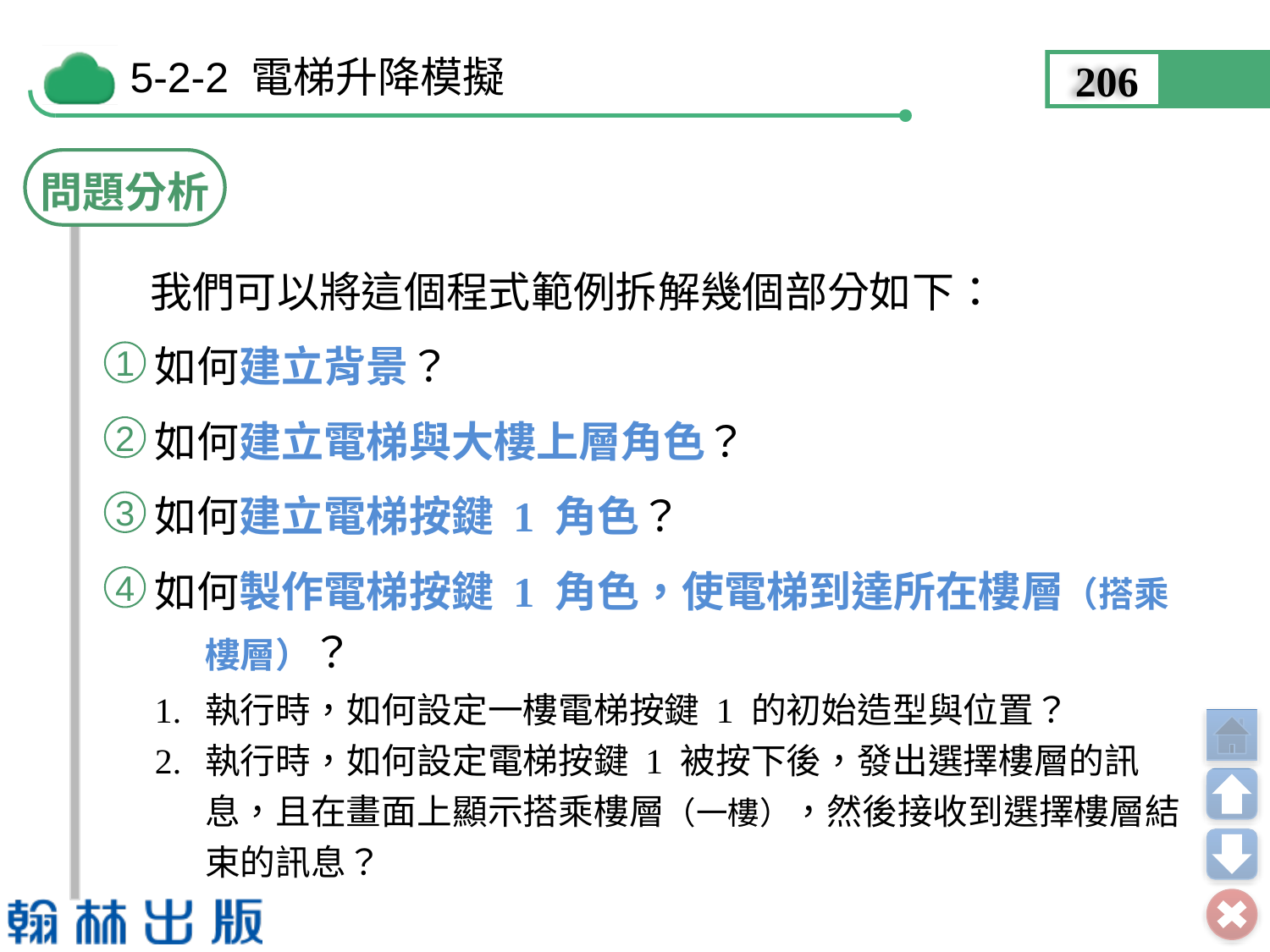

206
問題分析

我們可以將這個程式範例拆解幾個部分如下：
如何建立背景？
1
如何建立電梯與大樓上層角色？
2
如何建立電梯按鍵 1 角色？
3
如何製作電梯按鍵 1 角色，使電梯到達所在樓層（搭乘樓層）？
4
1.	執行時，如何設定一樓電梯按鍵 1 的初始造型與位置？
2.	執行時，如何設定電梯按鍵 1 被按下後，發出選擇樓層的訊息，且在畫面上顯示搭乘樓層（一樓），然後接收到選擇樓層結束的訊息？